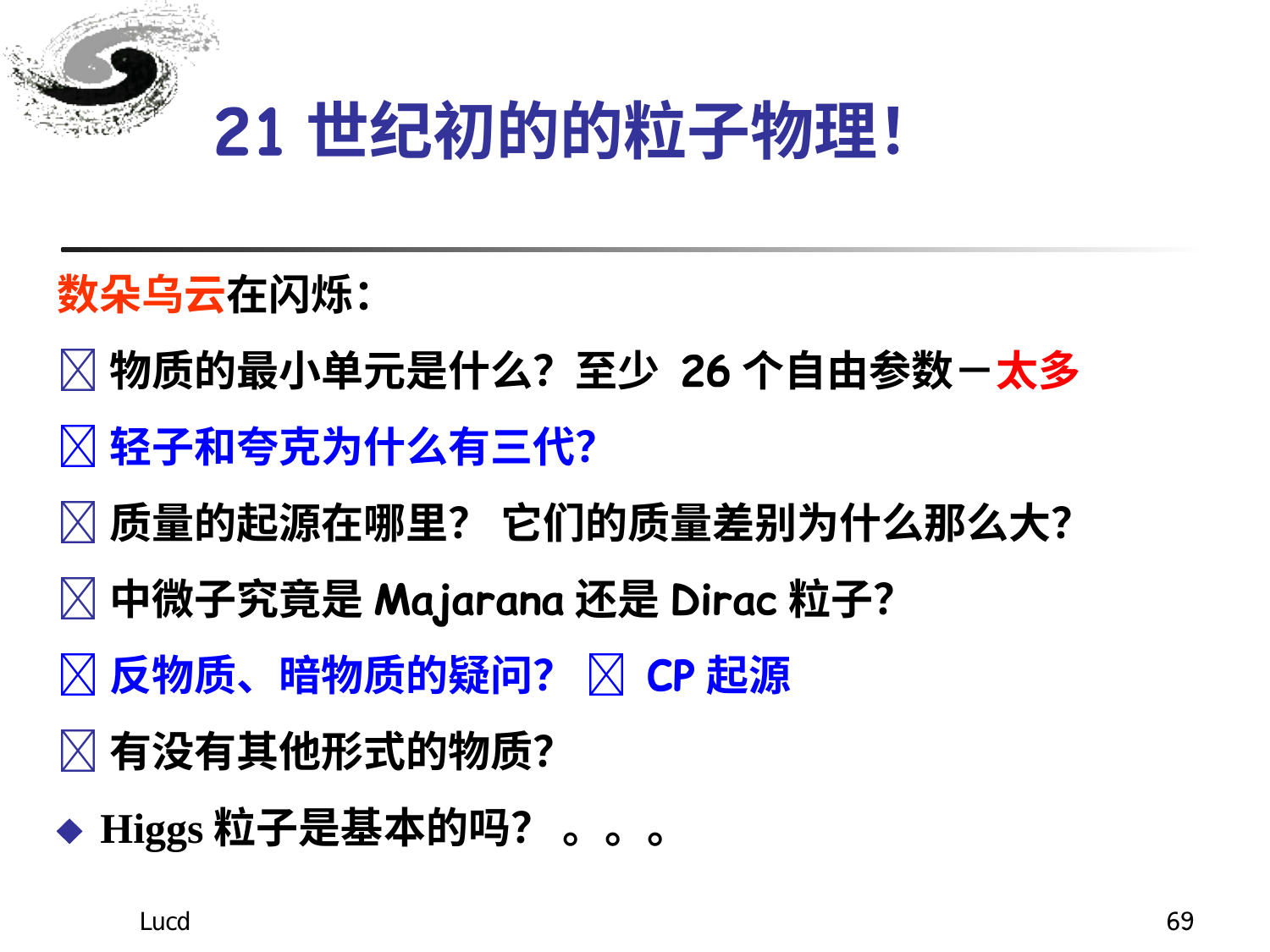

21世纪初的的粒子物理！
数朵乌云在闪烁：
♠物质的最小单元是什么？至少 26个自由参数－太多
♥轻子和夸克为什么有三代？
♦质量的起源在哪里？ 它们的质量差别为什么那么大？
♣中微子究竟是Majarana还是Dirac粒子？
♠反物质、暗物质的疑问？ ♣ CP起源
♥有没有其他形式的物质？
♦ Higgs粒子是基本的吗？ 。。。

Lucd
69